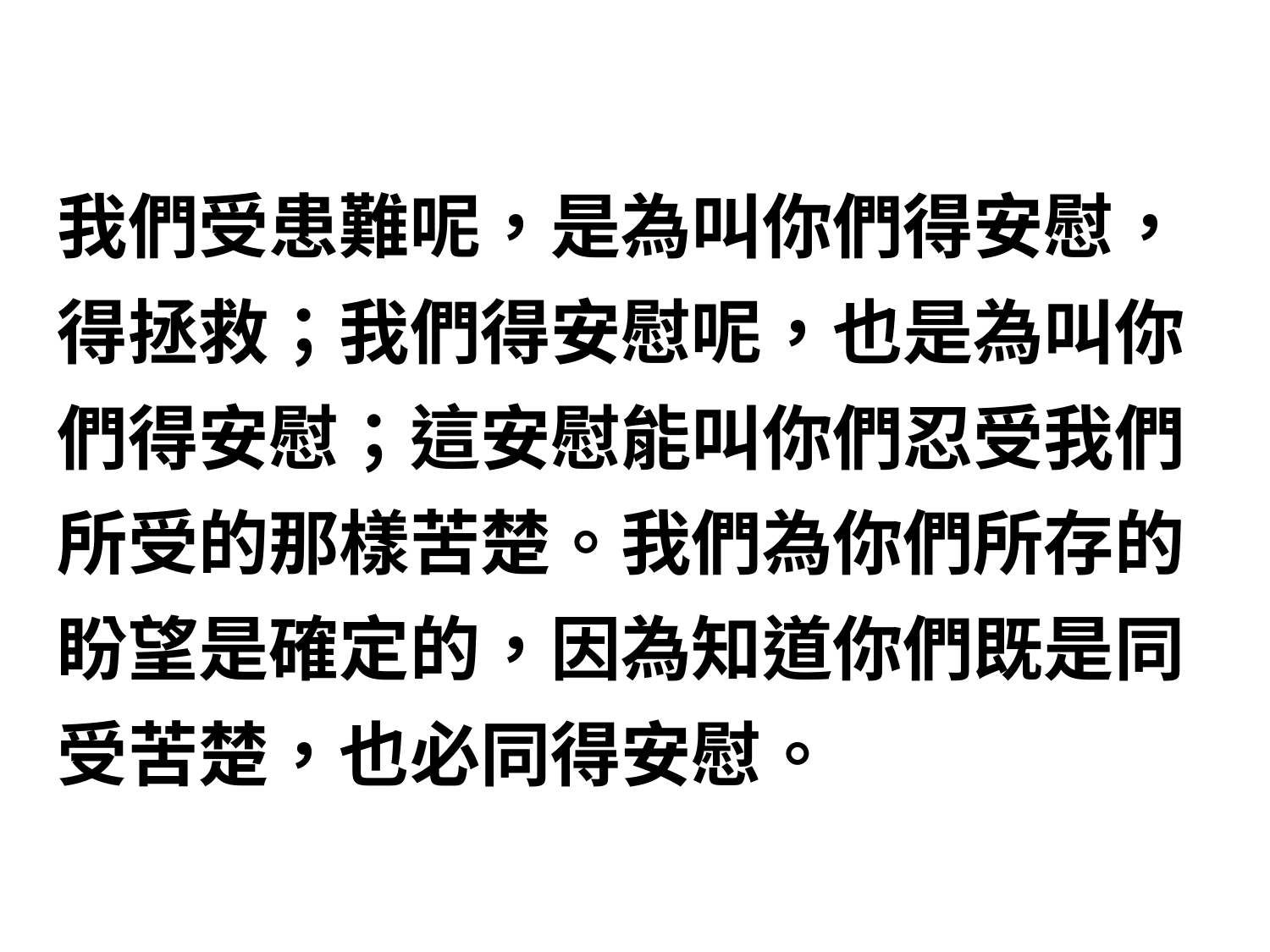

我們受患難呢，是為叫你們得安慰，得拯救；我們得安慰呢，也是為叫你們得安慰；這安慰能叫你們忍受我們所受的那樣苦楚。我們為你們所存的盼望是確定的，因為知道你們既是同受苦楚，也必同得安慰。